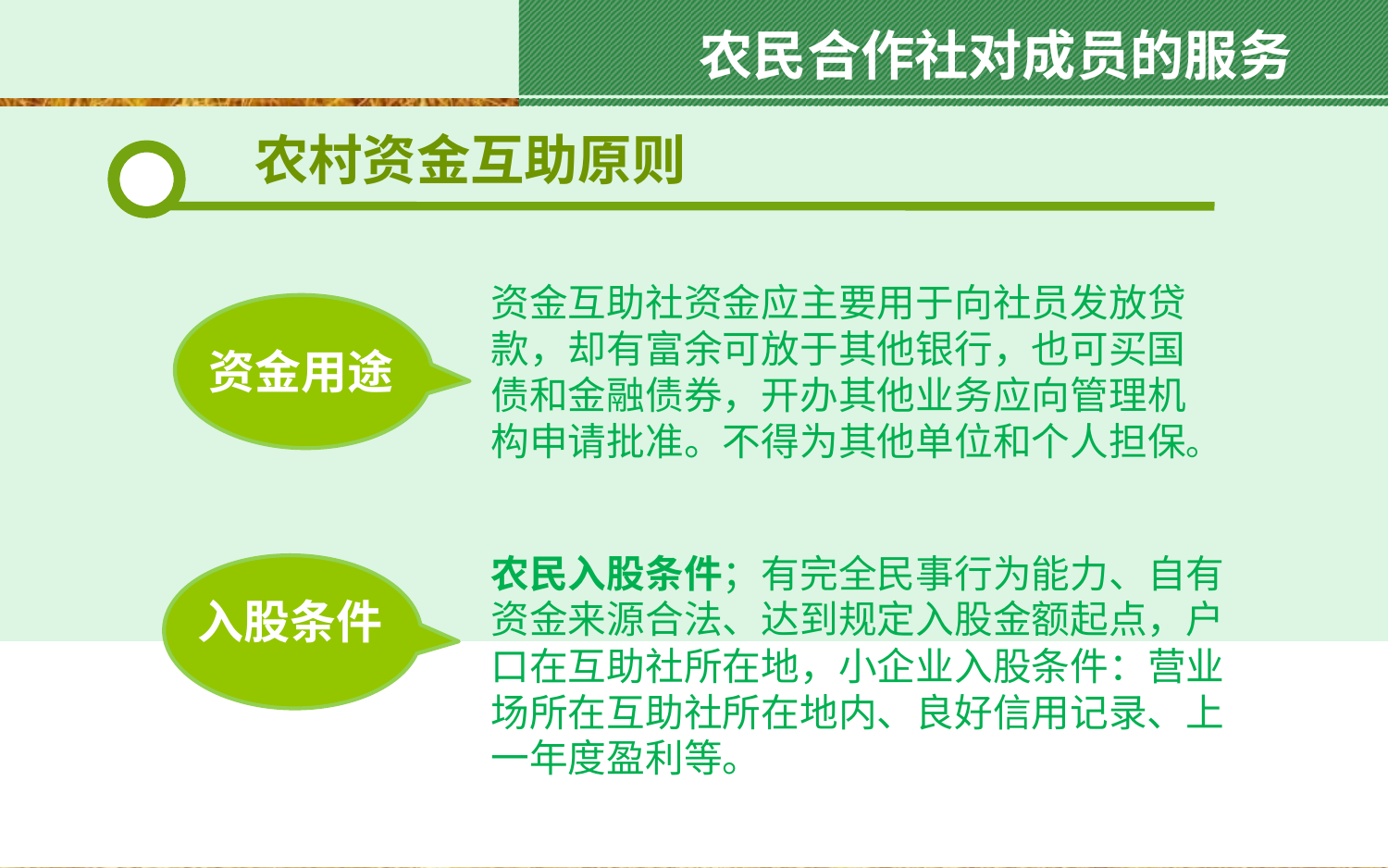

农民合作社对成员的服务
农村资金互助原则

资金互助社资金应主要用于向社员发放贷款，却有富余可放于其他银行，也可买国债和金融债券，开办其他业务应向管理机构申请批准。不得为其他单位和个人担保。

资金用途

农民入股条件；有完全民事行为能力、自有资金来源合法、达到规定入股金额起点，户口在互助社所在地，小企业入股条件：营业场所在互助社所在地内、良好信用记录、上一年度盈利等。

入股条件